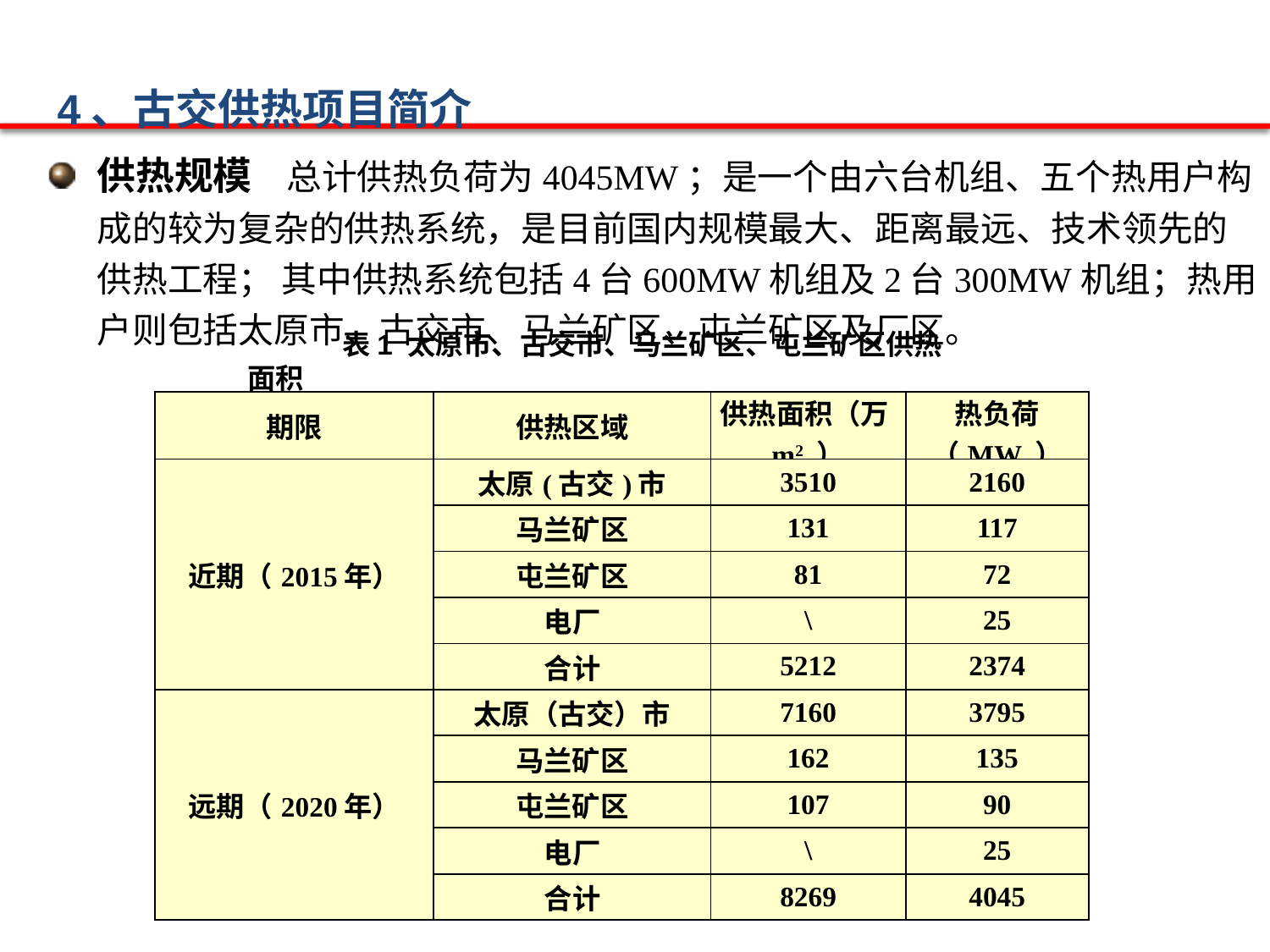

4、古交供热项目简介

供热规模    总计供热负荷为4045MW；是一个由六台机组、五个热用户构成的较为复杂的供热系统，是目前国内规模最大、距离最远、技术领先的供热工程； 其中供热系统包括4台600MW机组及2台300MW机组；热用户则包括太原市、古交市、马兰矿区、屯兰矿区及厂区。
        表1 太原市、古交市、马兰矿区、屯兰矿区供热面积

| 期限 | 供热区域 | 供热面积（万m2 ） | 热负荷（MW ） |
| --- | --- | --- | --- |
| 近期（2015年） | 太原(古交)市 | 3510 | 2160 |
|  | 马兰矿区 | 131 | 117 |
|  | 屯兰矿区 | 81 | 72 |
|  | 电厂 | \ | 25 |
|  | 合计 | 5212 | 2374 |
| 远期（2020年） | 太原（古交）市 | 7160 | 3795 |
|  | 马兰矿区 | 162 | 135 |
|  | 屯兰矿区 | 107 | 90 |
|  | 电厂 | \ | 25 |
|  | 合计 | 8269 | 4045 |